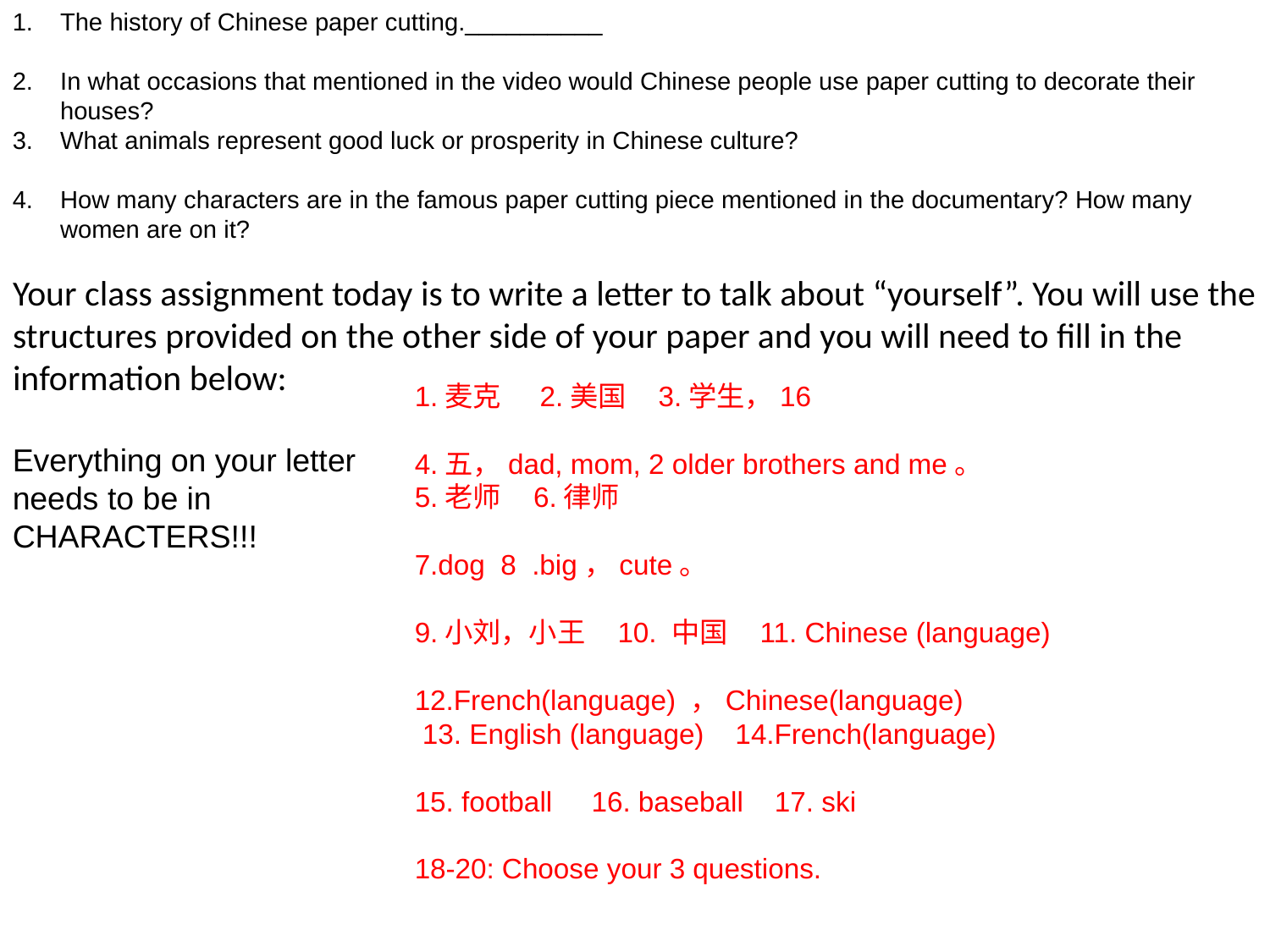

The history of Chinese paper cutting.__________

In what occasions that mentioned in the video would Chinese people use paper cutting to decorate their houses?
What animals represent good luck or prosperity in Chinese culture?

How many characters are in the famous paper cutting piece mentioned in the documentary? How many women are on it?

Your class assignment today is to write a letter to talk about “yourself”. You will use the structures provided on the other side of your paper and you will need to fill in the information below:
1.麦克     2.美国    3.学生，16

4.五，dad, mom, 2 older brothers and me。
5.老师    6.律师

7.dog  8  .big，cute。

9.小刘，小王    10. 中国    11. Chinese (language)

12.French(language) ，Chinese(language)
 13. English (language)    14.French(language)

15. football     16. baseball    17. ski

18-20: Choose your 3 questions.
Everything on your letter needs to be in CHARACTERS!!!